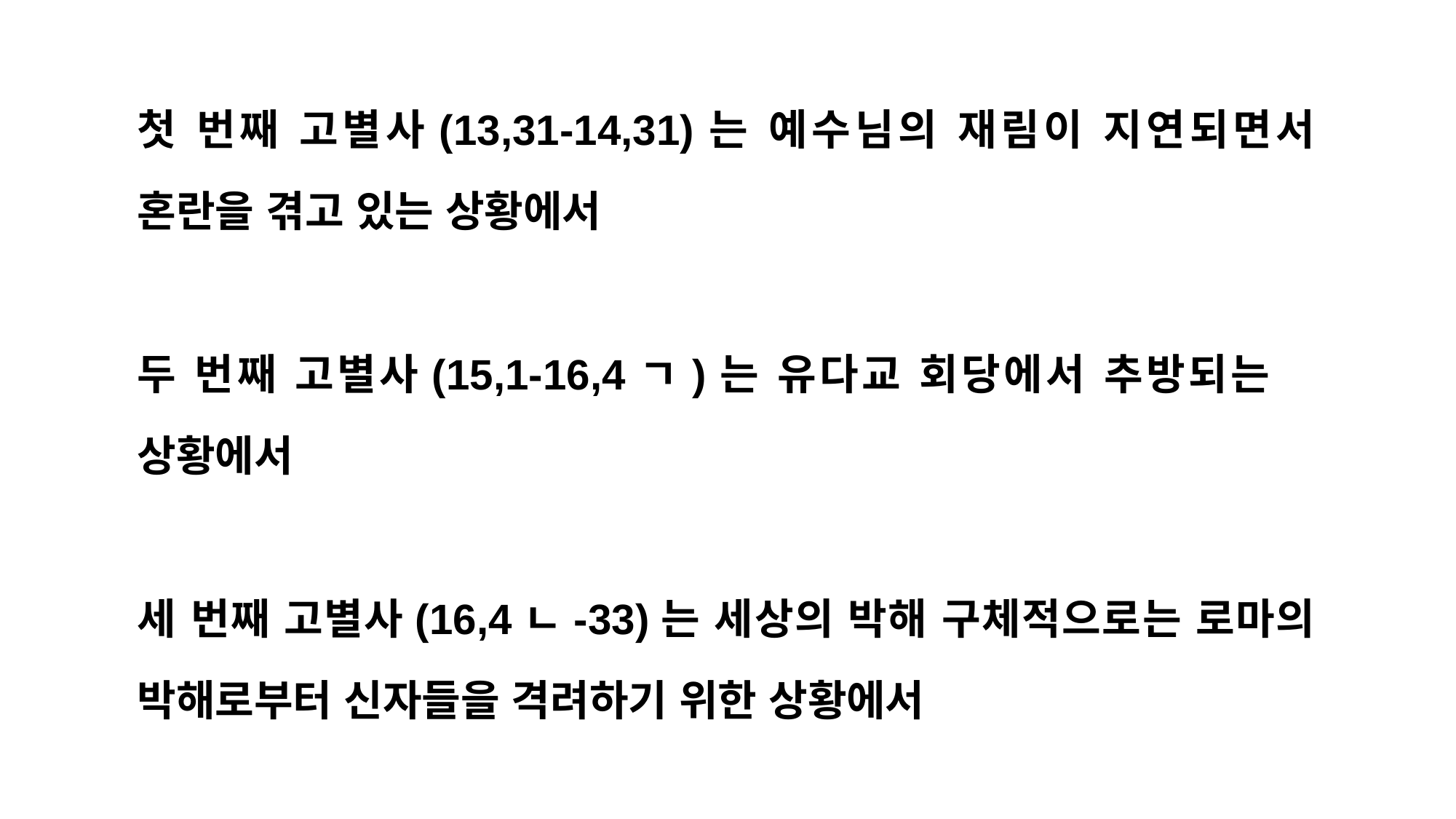

첫 번째 고별사(13,31-14,31)는 예수님의 재림이 지연되면서 혼란을 겪고 있는 상황에서

두 번째 고별사(15,1-16,4ㄱ)는 유다교 회당에서 추방되는    상황에서

세 번째 고별사(16,4ㄴ-33)는 세상의 박해 구체적으로는 로마의 박해로부터 신자들을 격려하기 위한 상황에서